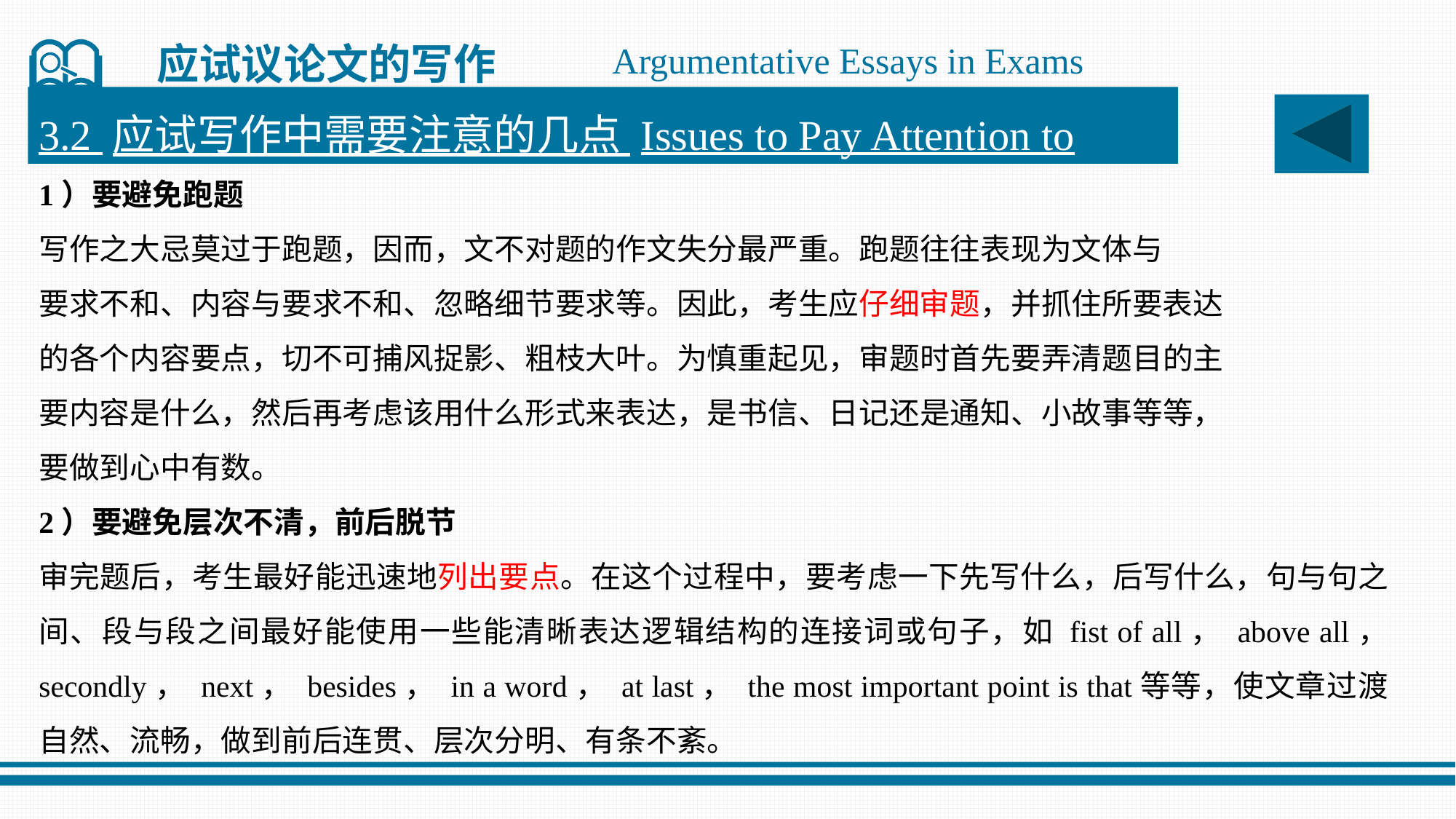

应试议论文的写作
Argumentative Essays in Exams
3.2 应试写作中需要注意的几点 Issues to Pay Attention to

1）要避免跑题
写作之大忌莫过于跑题，因而，文不对题的作文失分最严重。跑题往往表现为文体与
要求不和、内容与要求不和、忽略细节要求等。因此，考生应仔细审题，并抓住所要表达
的各个内容要点，切不可捕风捉影、粗枝大叶。为慎重起见，审题时首先要弄清题目的主
要内容是什么，然后再考虑该用什么形式来表达，是书信、日记还是通知、小故事等等，
要做到心中有数。
2）要避免层次不清，前后脱节
审完题后，考生最好能迅速地列出要点。在这个过程中，要考虑一下先写什么，后写什么，句与句之间、段与段之间最好能使用一些能清晰表达逻辑结构的连接词或句子，如 fist of all， above all， secondly， next， besides， in a word， at last， the most important point is that等等，使文章过渡自然、流畅，做到前后连贯、层次分明、有条不紊。